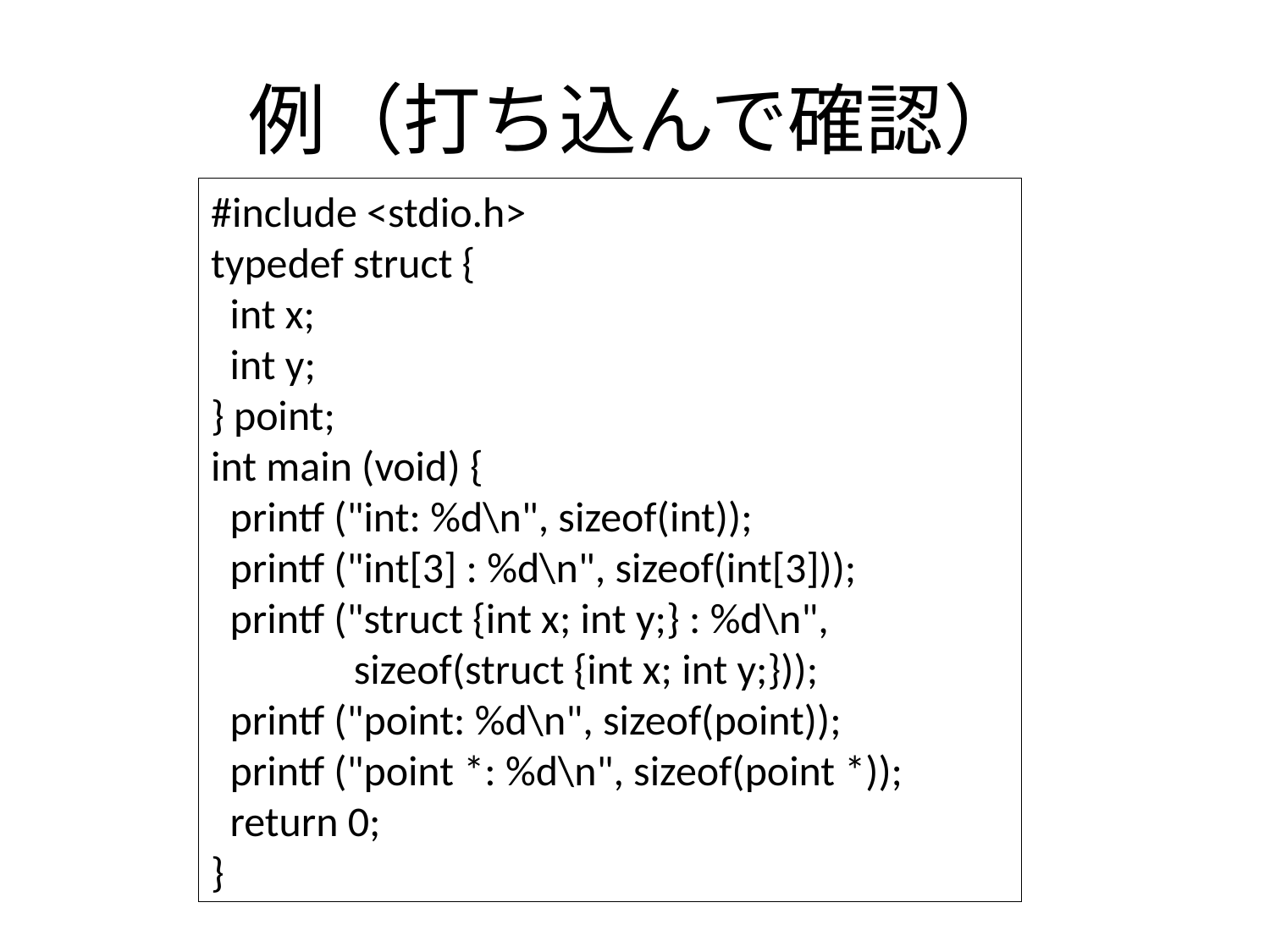

# 例（打ち込んで確認）
#include <stdio.h>
typedef struct {
  int x;
  int y;
} point;
int main (void) {
  printf ("int: %d\n", sizeof(int));
  printf ("int[3] : %d\n", sizeof(int[3]));
  printf ("struct {int x; int y;} : %d\n",
               sizeof(struct {int x; int y;}));
  printf ("point: %d\n", sizeof(point));
  printf ("point *: %d\n", sizeof(point *));
  return 0;
}